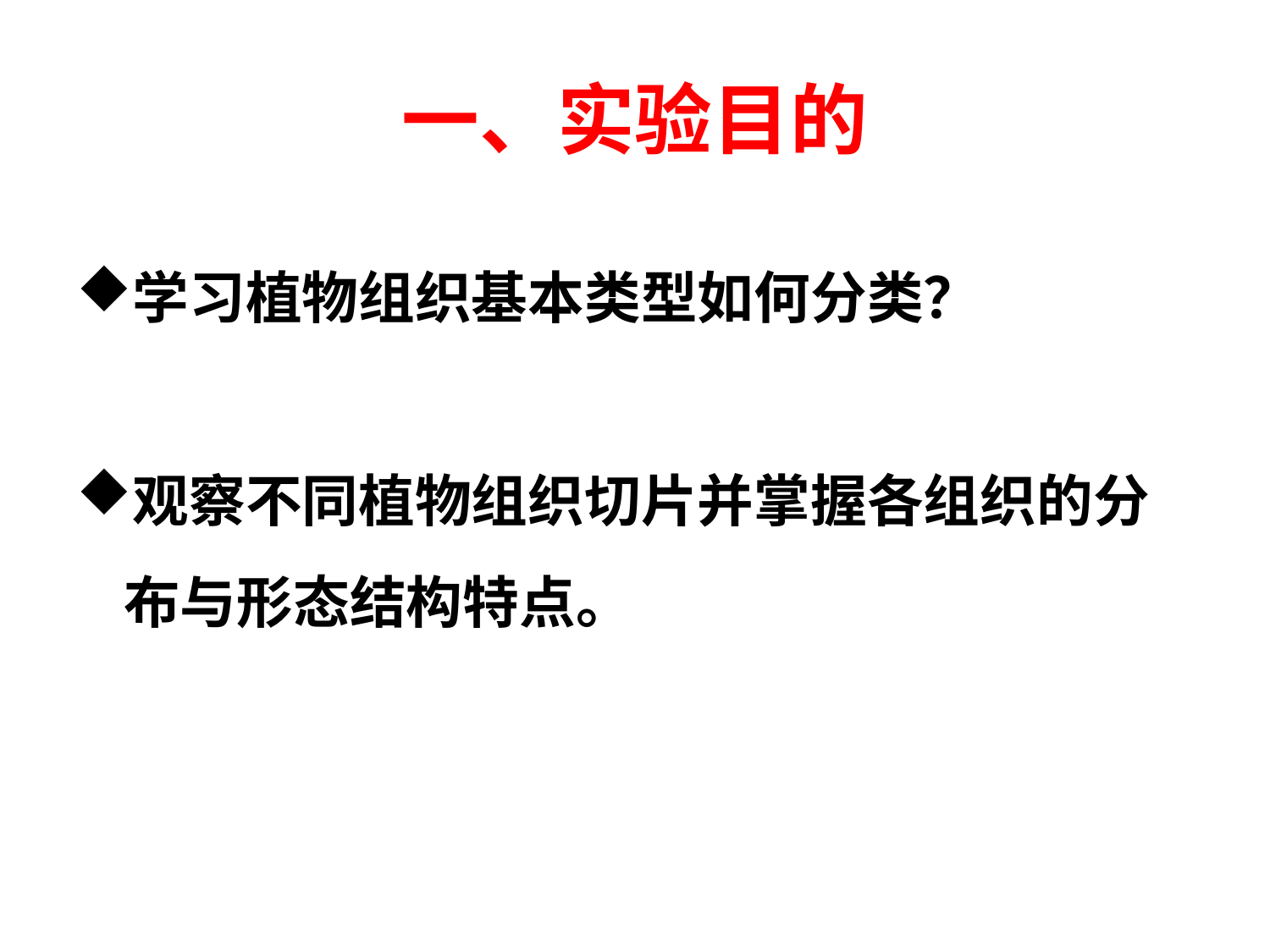

# 一、实验目的
学习植物组织基本类型如何分类？

观察不同植物组织切片并掌握各组织的分布与形态结构特点。